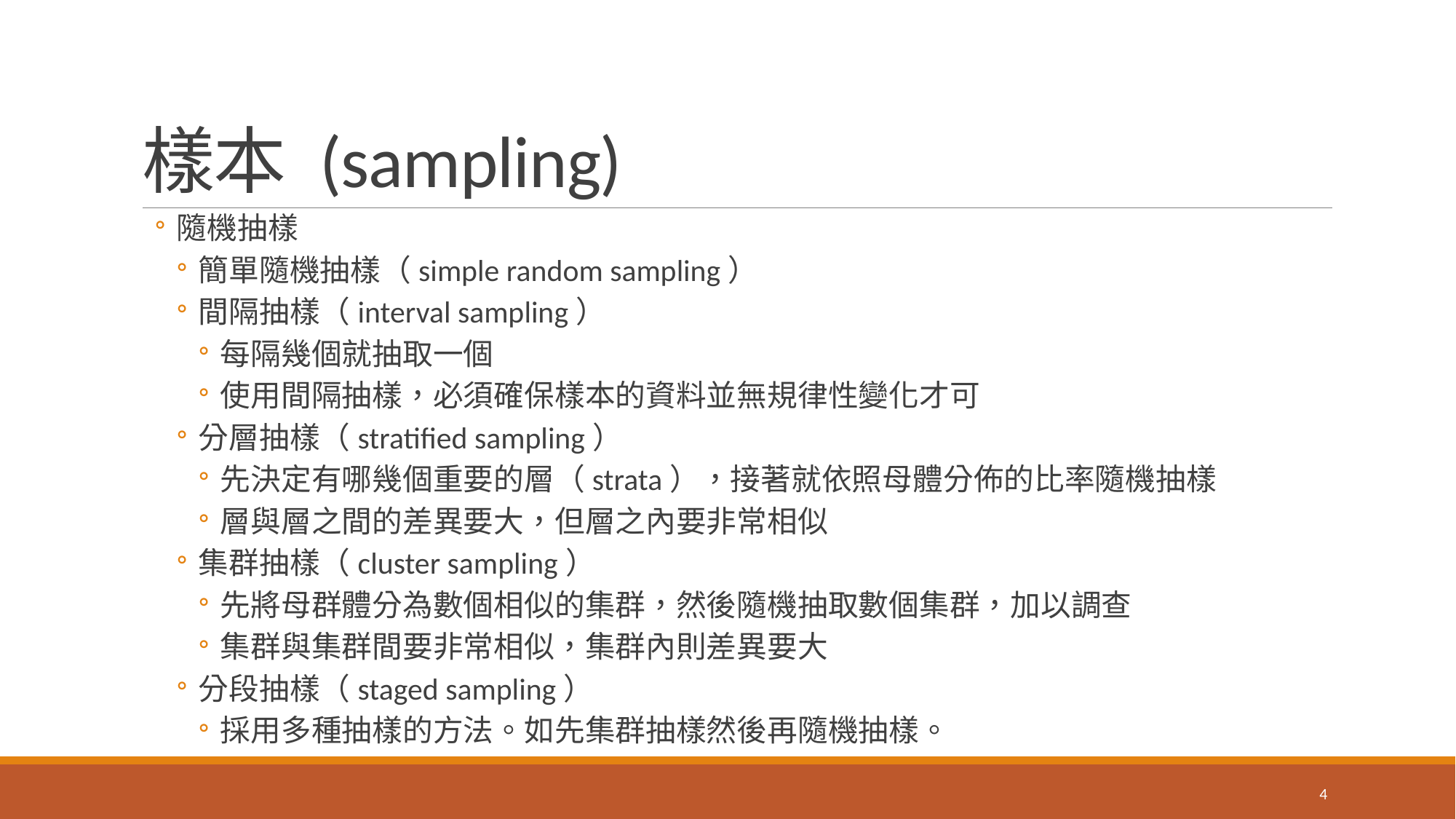

# 樣本 (sampling)
隨機抽樣
簡單隨機抽樣（simple random sampling）
間隔抽樣（interval sampling）
每隔幾個就抽取一個
使用間隔抽樣，必須確保樣本的資料並無規律性變化才可
分層抽樣（stratified sampling）
先決定有哪幾個重要的層（strata），接著就依照母體分佈的比率隨機抽樣
層與層之間的差異要大，但層之內要非常相似
集群抽樣（cluster sampling）
先將母群體分為數個相似的集群，然後隨機抽取數個集群，加以調查
集群與集群間要非常相似，集群內則差異要大
分段抽樣（staged sampling）
採用多種抽樣的方法。如先集群抽樣然後再隨機抽樣。
4